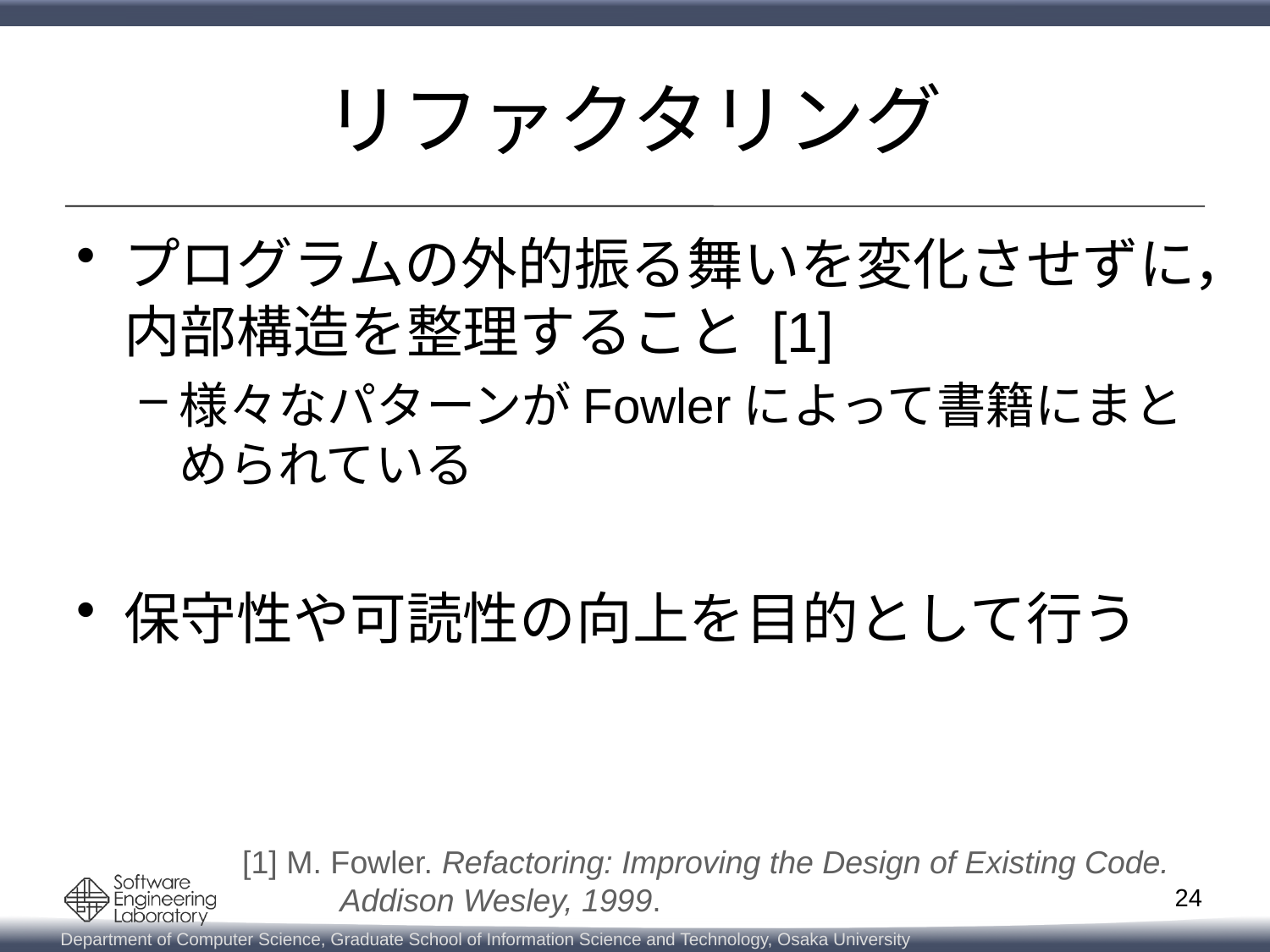

# リファクタリング
プログラムの外的振る舞いを変化させずに，内部構造を整理すること [1]
様々なパターンがFowlerによって書籍にまとめられている

保守性や可読性の向上を目的として行う
[1] M. Fowler. Refactoring: Improving the Design of Existing Code.
           Addison Wesley, 1999.
24